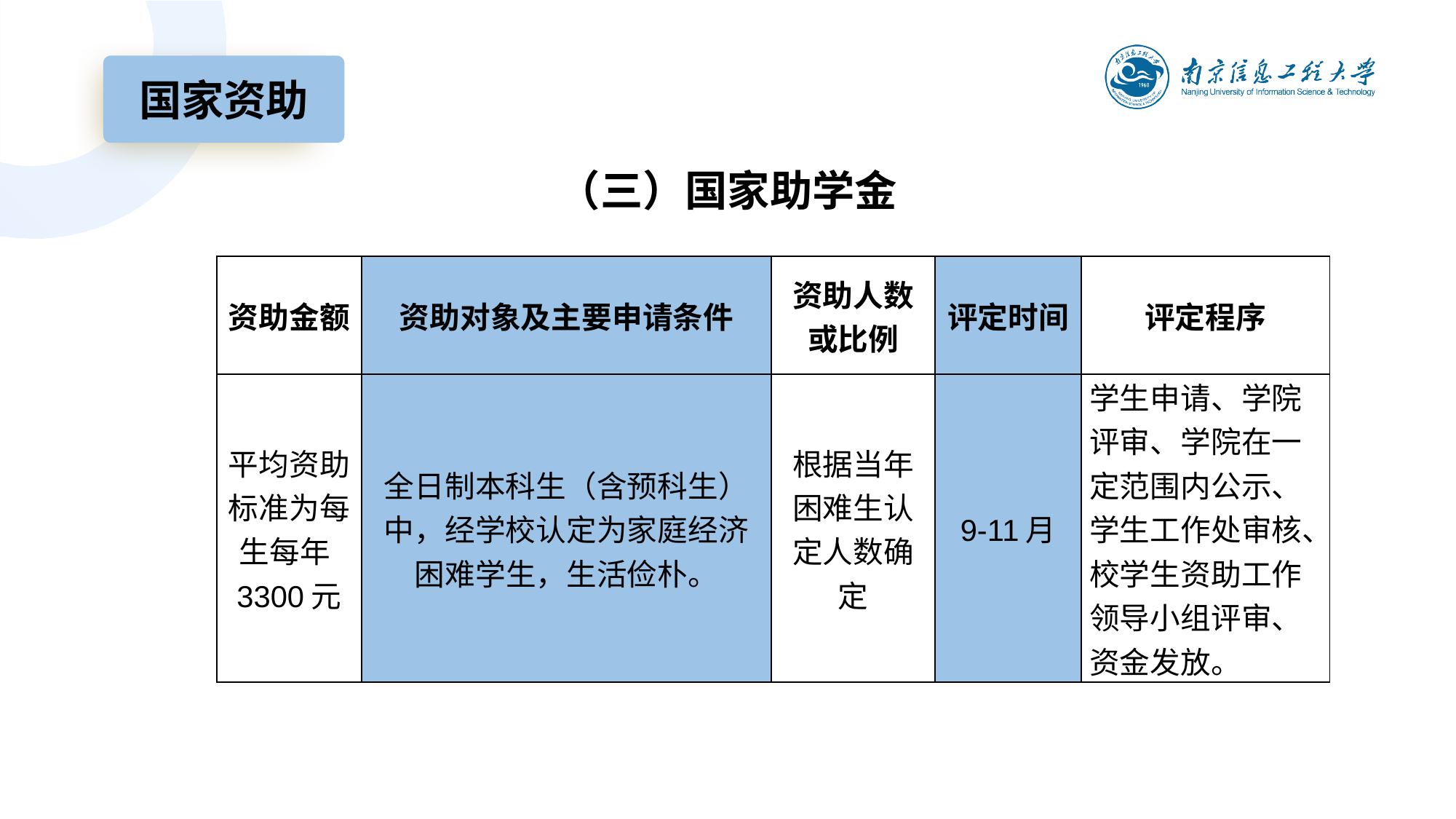

国家资助
# （三）国家助学金
| 资助金额 | 资助对象及主要申请条件 | 资助人数或比例 | 评定时间 | 评定程序 |
| --- | --- | --- | --- | --- |
| 平均资助标准为每生每年3300元 | 全日制本科生（含预科生）中，经学校认定为家庭经济困难学生，生活俭朴。 | 根据当年困难生认定人数确定 | 9-11月 | 学生申请、学院评审、学院在一定范围内公示、学生工作处审核、校学生资助工作领导小组评审、资金发放。 |